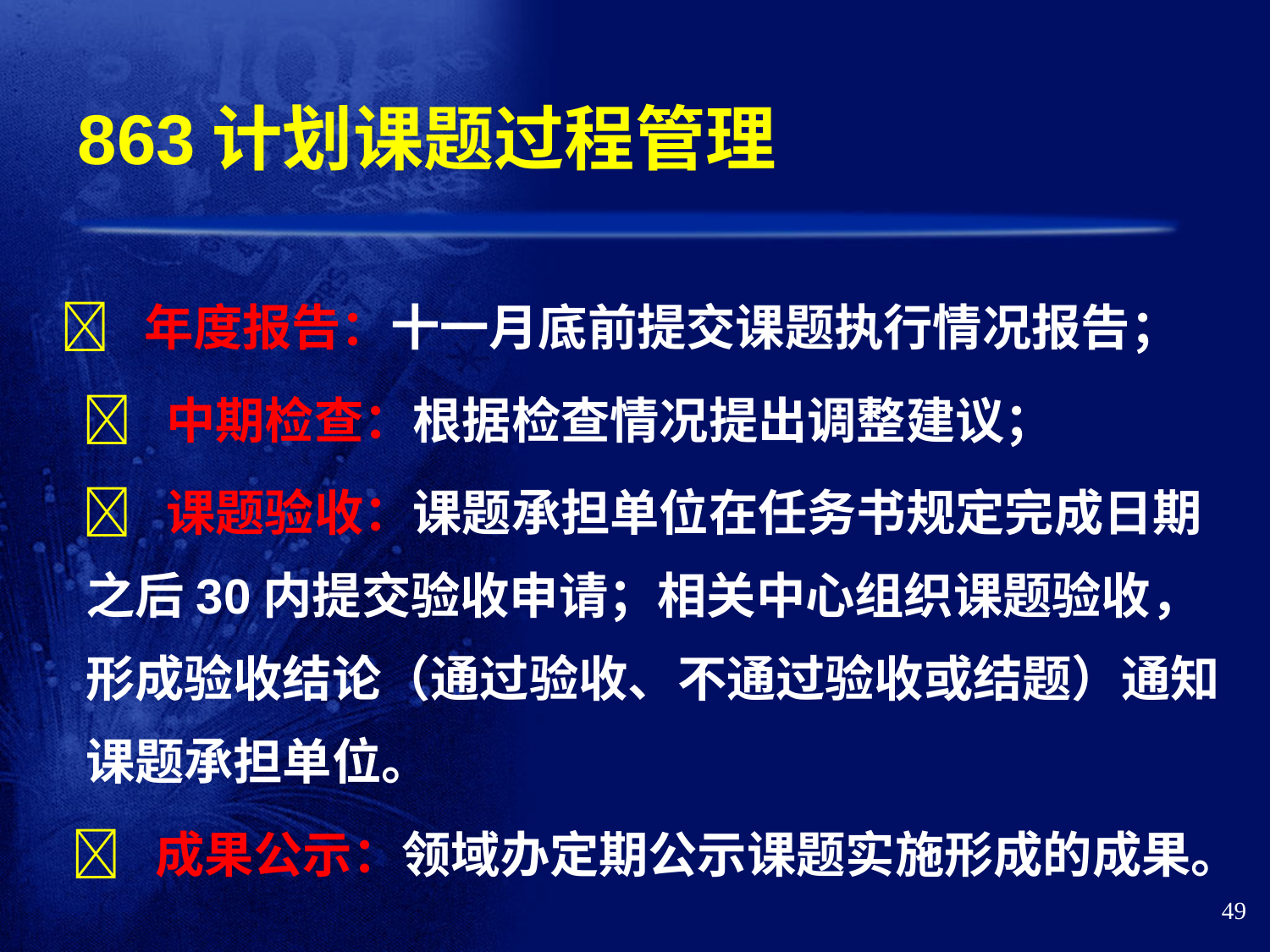

# 863计划课题过程管理
  •  年度报告：十一月底前提交课题执行情况报告；
    •  中期检查：根据检查情况提出调整建议；
    •  课题验收：课题承担单位在任务书规定完成日期之后30内提交验收申请；相关中心组织课题验收，形成验收结论（通过验收、不通过验收或结题）通知课题承担单位。
   •  成果公示：领域办定期公示课题实施形成的成果。
49